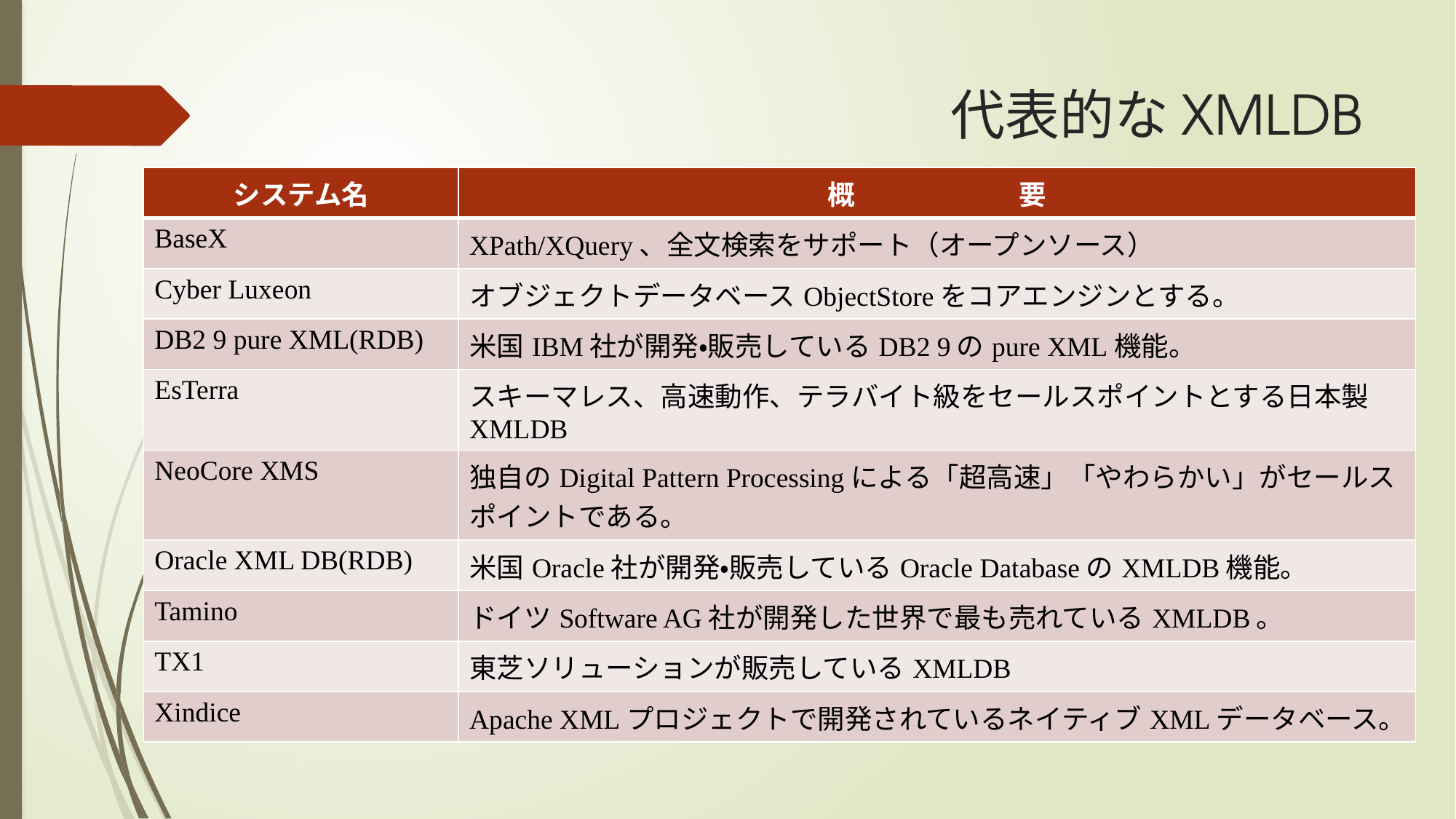

# 代表的なXMLDB
| システム名 | 概　　　　　　要 |
| --- | --- |
| BaseX | XPath/XQuery、全文検索をサポート（オープンソース） |
| Cyber Luxeon | オブジェクトデータベースObjectStoreをコアエンジンとする。 |
| DB2 9 pure XML(RDB) | 米国IBM社が開発・販売しているDB2 9のpure XML機能。 |
| EsTerra | スキーマレス、高速動作、テラバイト級をセールスポイントとする日本製XMLDB |
| NeoCore XMS | 独自のDigital Pattern Processingによる「超高速」「やわらかい」がセールスポイントである。 |
| Oracle XML DB(RDB) | 米国Oracle社が開発・販売しているOracle DatabaseのXMLDB機能。 |
| Tamino | ドイツSoftware AG社が開発した世界で最も売れているXMLDB。 |
| TX1 | 東芝ソリューションが販売しているXMLDB |
| Xindice | Apache XMLプロジェクトで開発されているネイティブXMLデータベース。 |